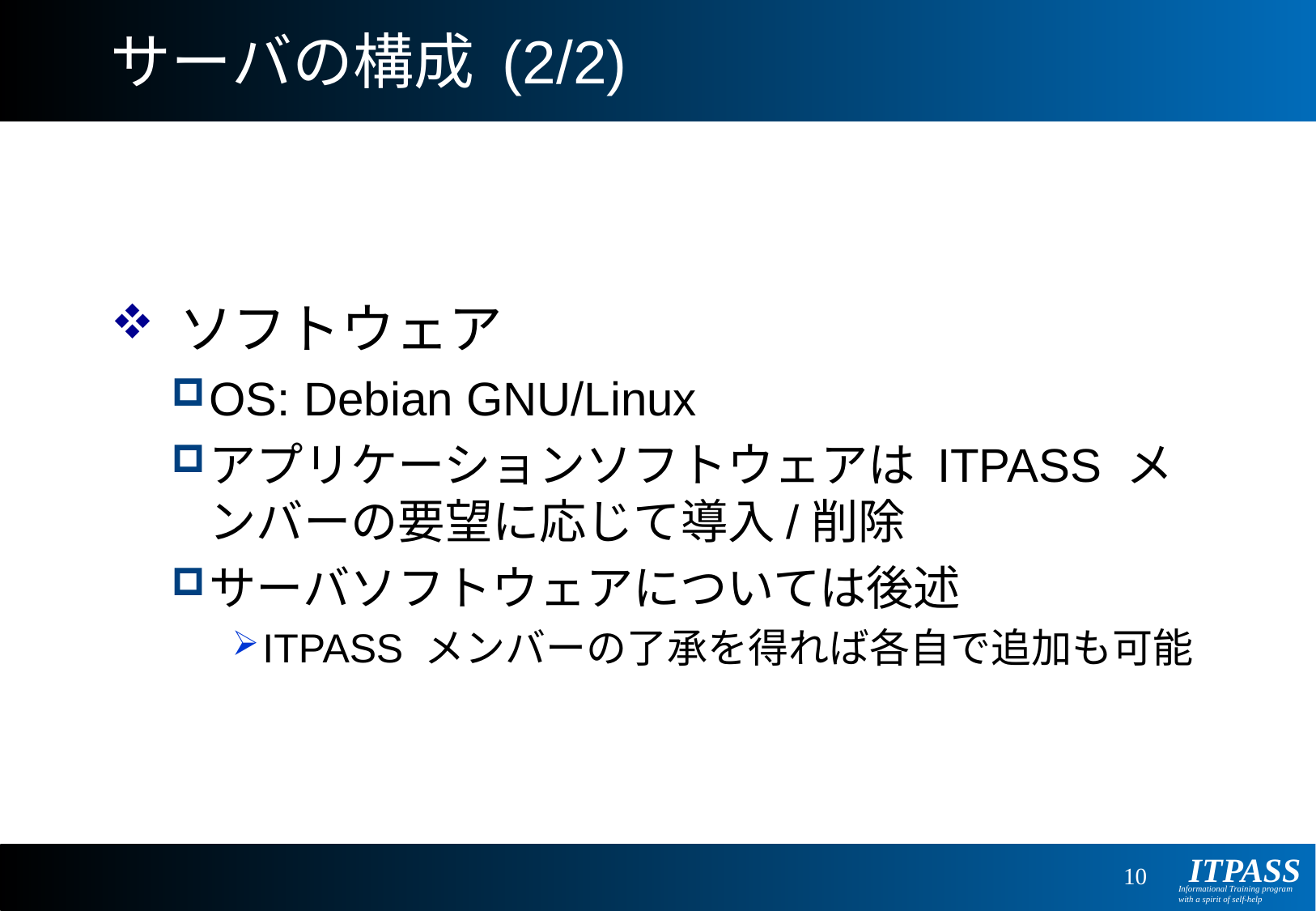

# サーバの構成 (2/2)
ソフトウェア
OS: Debian GNU/Linux
アプリケーションソフトウェアは ITPASS メンバーの要望に応じて導入/削除
サーバソフトウェアについては後述
ITPASS メンバーの了承を得れば各自で追加も可能
10